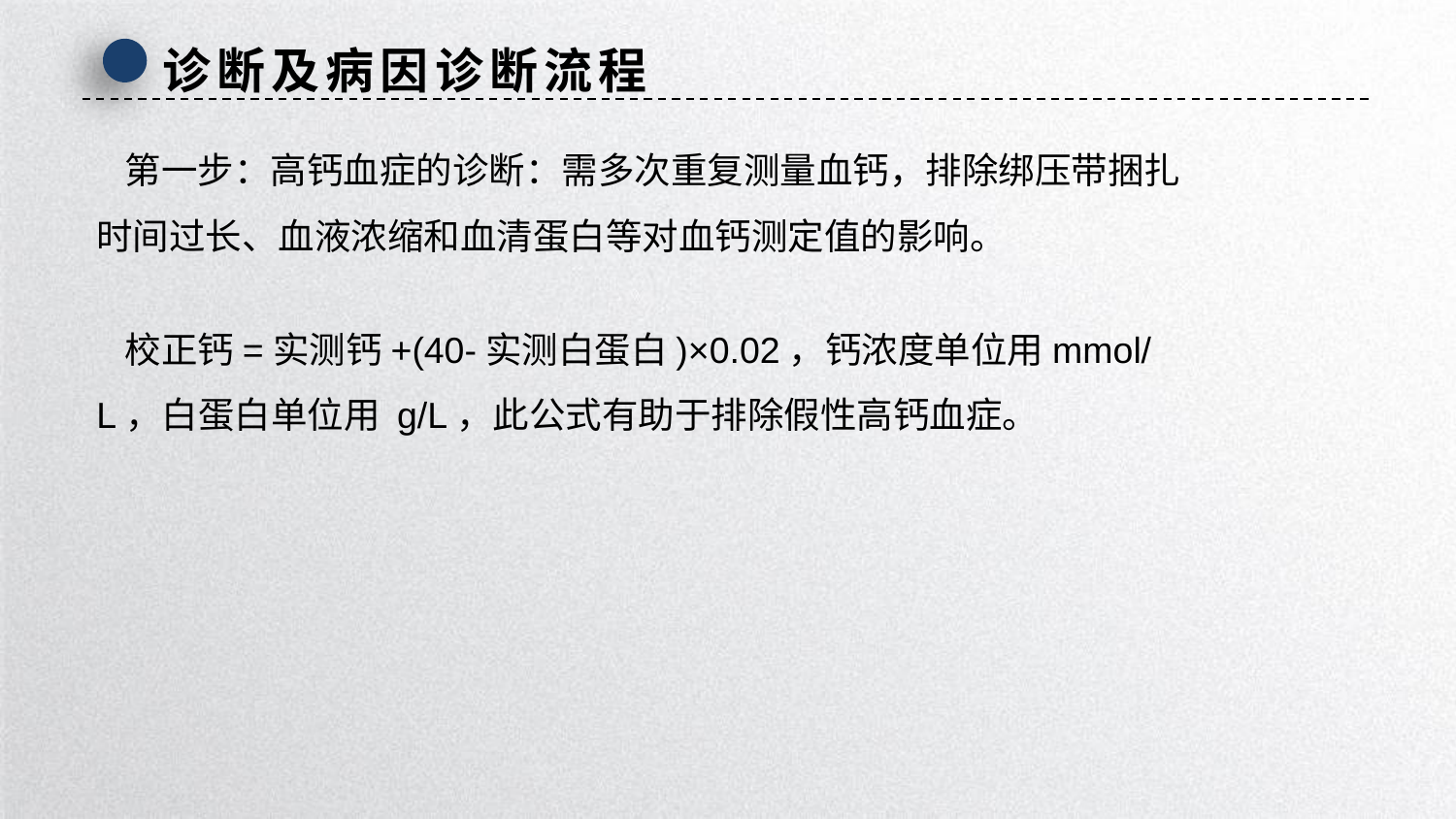

诊断及病因诊断流程

第一步：高钙血症的诊断：需多次重复测量血钙，排除绑压带捆扎时间过长、血液浓缩和血清蛋白等对血钙测定值的影响。
校正钙=实测钙+(40-实测白蛋白)×0.02，钙浓度单位用mmol/L，白蛋白单位用 g/L，此公式有助于排除假性高钙血症。
27
延时符